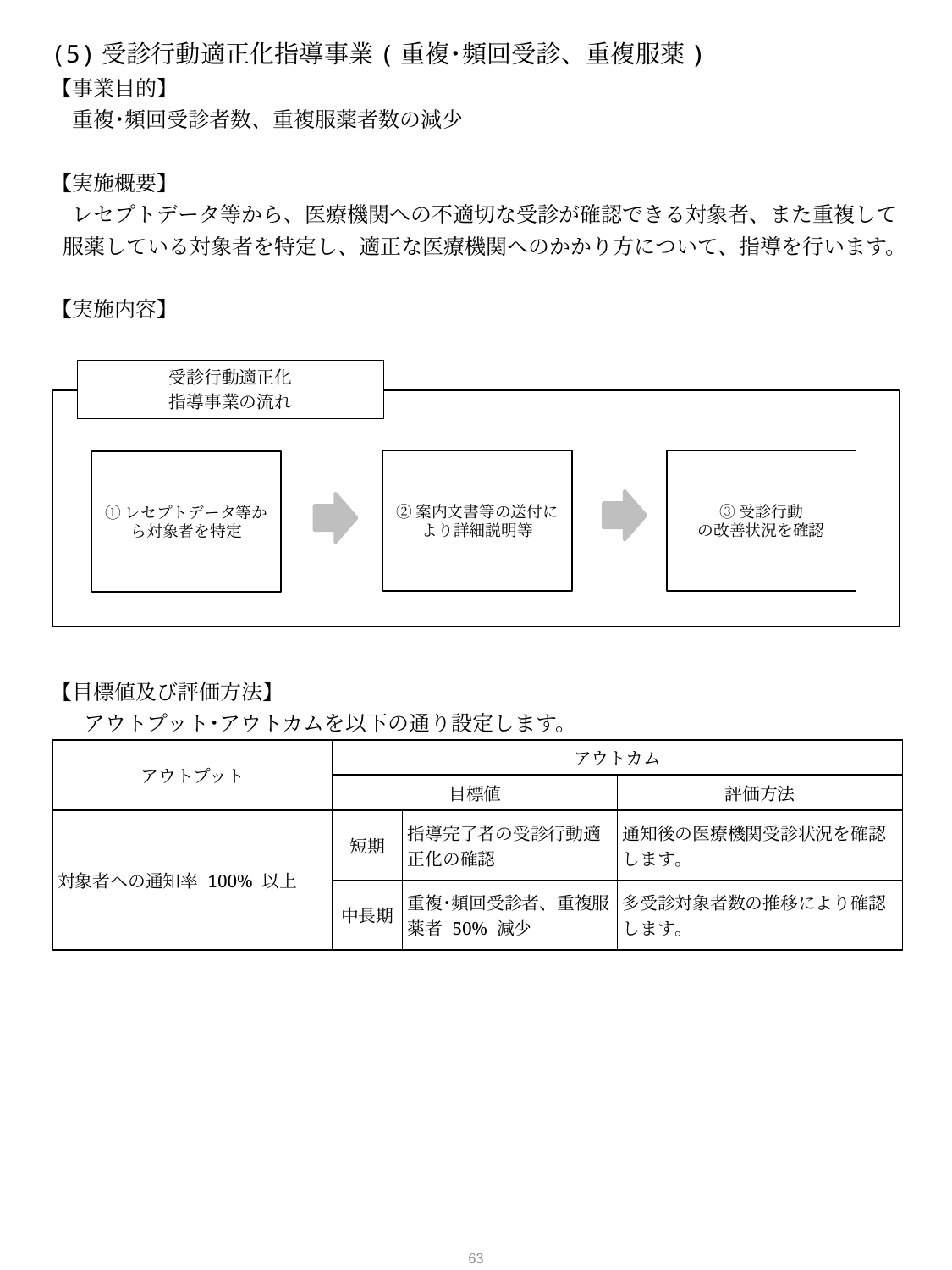

(5)受診行動適正化指導事業(重複･頻回受診、重複服薬)
【事業目的】
　重複･頻回受診者数、重複服薬者数の減少

【実施概要】
　レセプトデータ等から、医療機関への不適切な受診が確認できる対象者、また重複して服薬している対象者を特定し、適正な医療機関へのかかり方について、指導を行います。

【実施内容】

受診行動適正化
指導事業の流れ

②案内文書等の送付により詳細説明等
③受診行動
の改善状況を確認
①レセプトデータ等から対象者を特定

【目標値及び評価方法】
　アウトプット･アウトカムを以下の通り設定します。
| アウトプット | アウトカム |  |  |
| --- | --- | --- | --- |
|  | 目標値 |  | 評価方法 |
| 対象者への通知率 100% 以上 | 短期 | 指導完了者の受診行動適正化の確認 | 通知後の医療機関受診状況を確認します。 |
|  | 中長期 | 重複･頻回受診者、重複服薬者 50% 減少 | 多受診対象者数の推移により確認します。 |
63